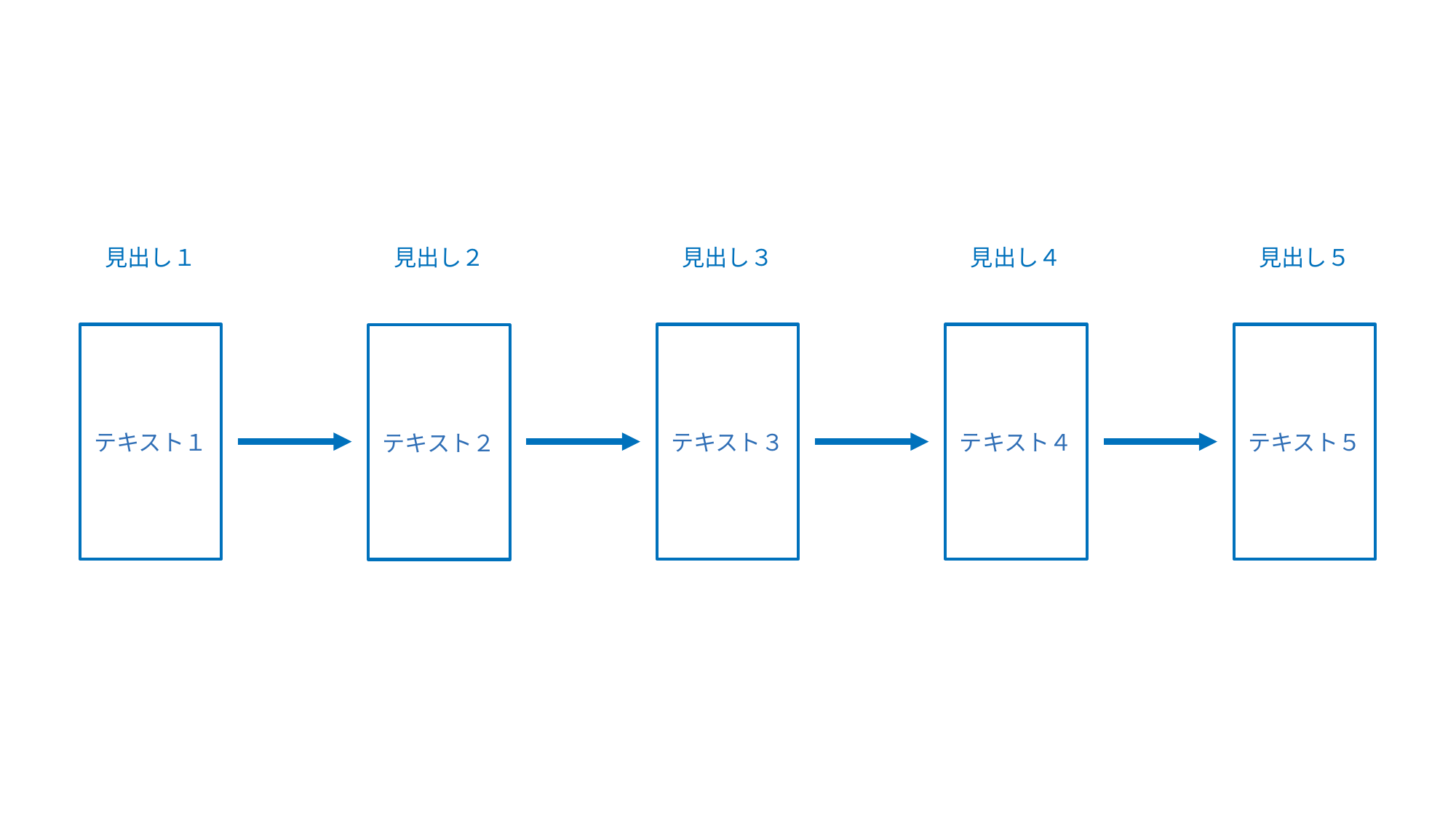

見出し１
見出し２
見出し３
見出し４
見出し５
テキスト１
テキスト３
テキスト４
テキスト５
テキスト２